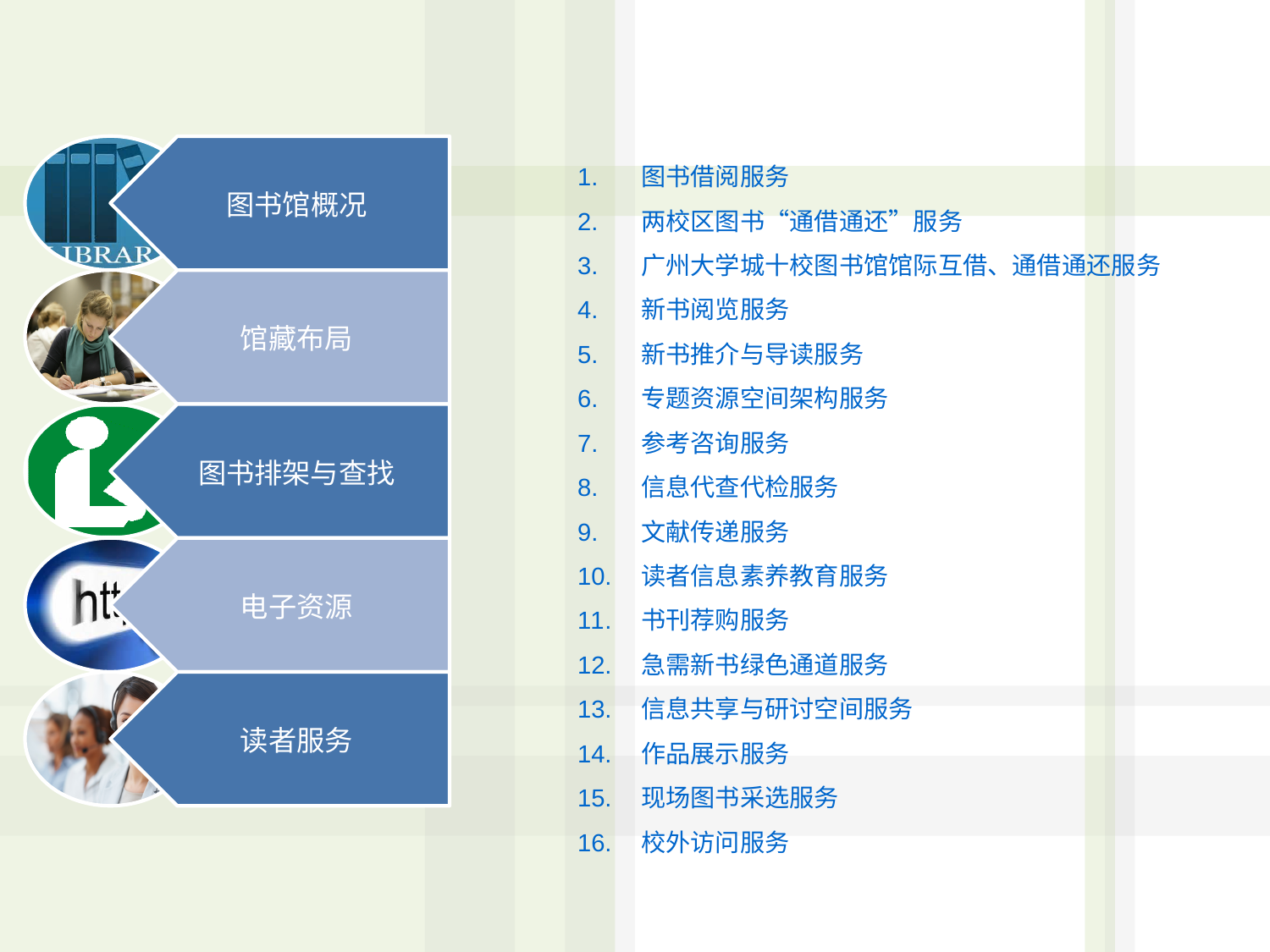

图书馆概况
馆藏布局
图书排架与查找
电子资源
读者服务
图书借阅服务
两校区图书“通借通还”服务
广州大学城十校图书馆馆际互借、通借通还服务
新书阅览服务
新书推介与导读服务
专题资源空间架构服务
参考咨询服务
信息代查代检服务
文献传递服务
读者信息素养教育服务
书刊荐购服务
急需新书绿色通道服务
信息共享与研讨空间服务
作品展示服务
现场图书采选服务
校外访问服务